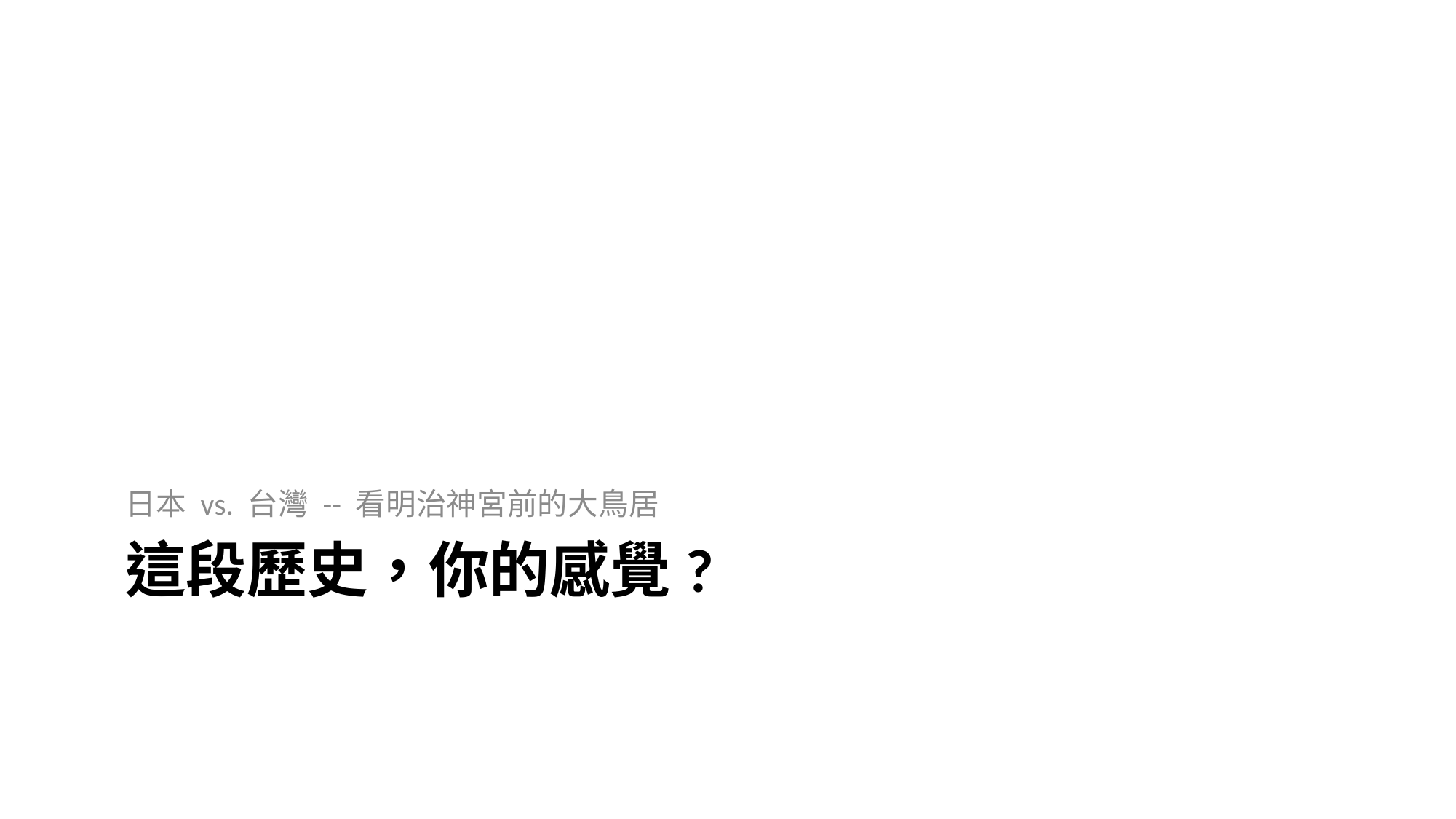

日本 vs. 台灣 -- 看明治神宮前的大鳥居
# 這段歷史，你的感覺?